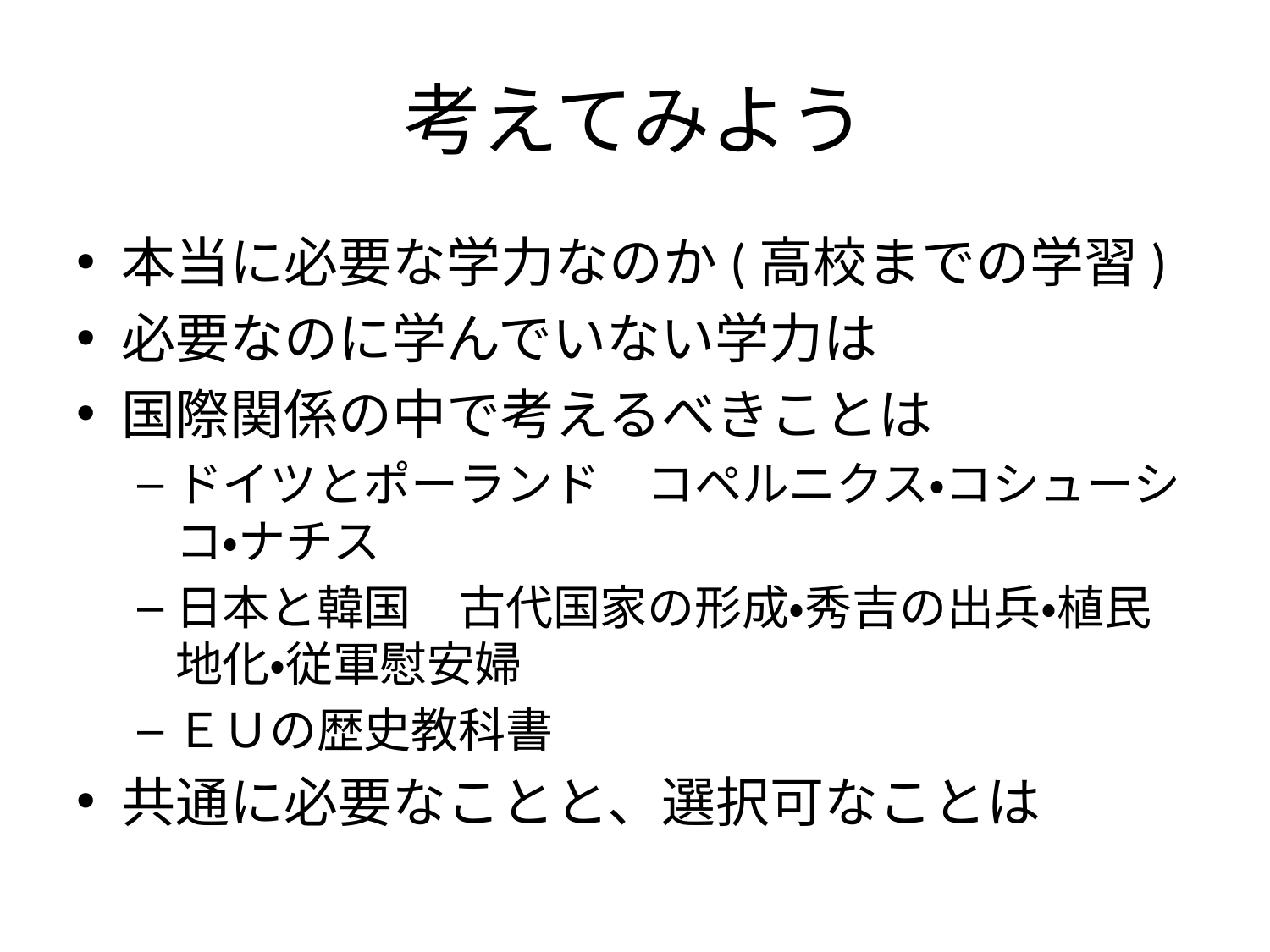

# 考えてみよう
本当に必要な学力なのか(高校までの学習)
必要なのに学んでいない学力は
国際関係の中で考えるべきことは
ドイツとポーランド　コペルニクス・コシューシコ・ナチス
日本と韓国　古代国家の形成・秀吉の出兵・植民地化・従軍慰安婦
ＥＵの歴史教科書
共通に必要なことと、選択可なことは